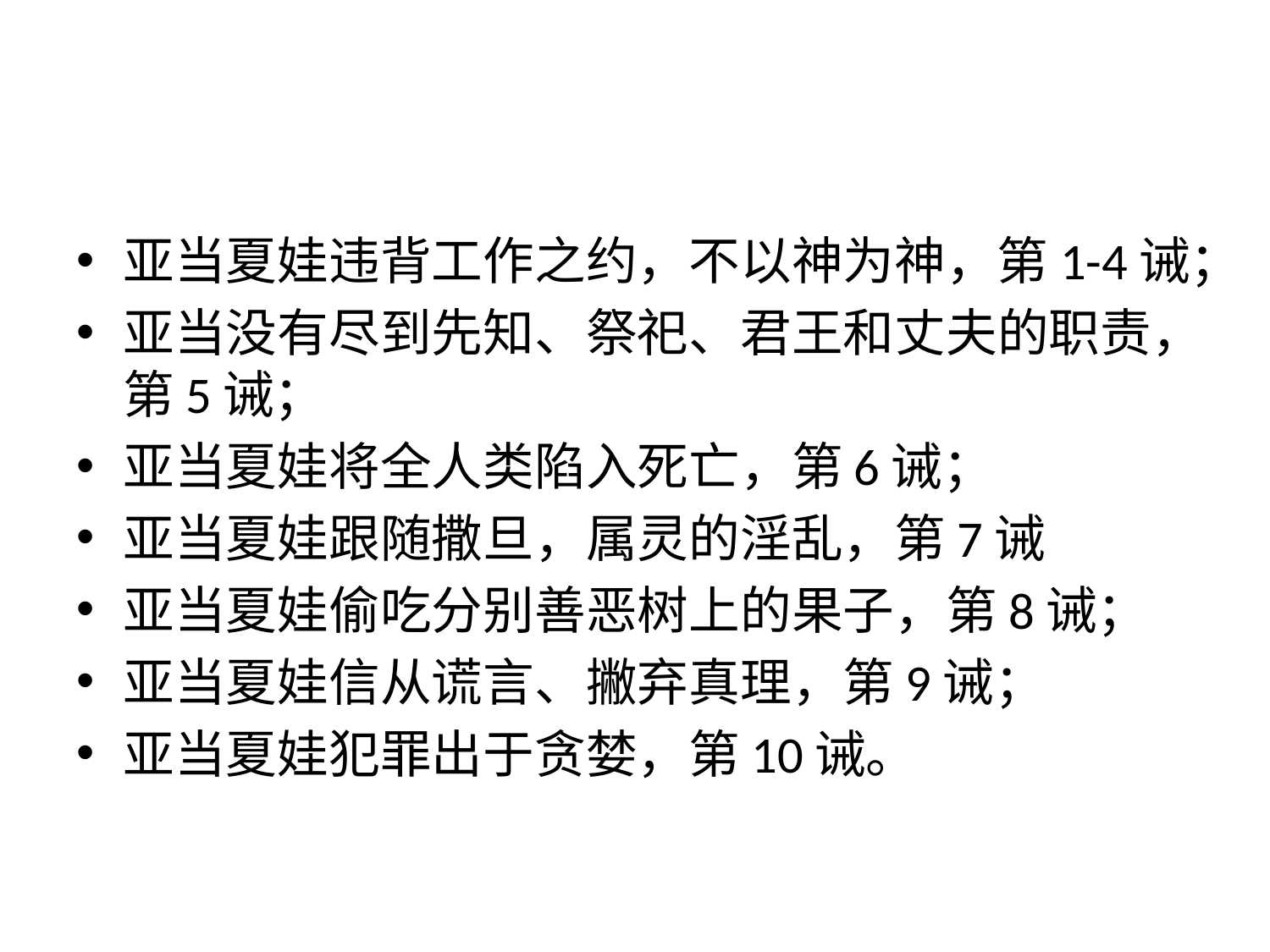

#
亚当夏娃违背工作之约，不以神为神，第1-4诫；
亚当没有尽到先知、祭祀、君王和丈夫的职责，第5诫；
亚当夏娃将全人类陷入死亡，第6诫；
亚当夏娃跟随撒旦，属灵的淫乱，第7诫
亚当夏娃偷吃分别善恶树上的果子，第8诫；
亚当夏娃信从谎言、撇弃真理，第9诫；
亚当夏娃犯罪出于贪婪，第10诫。